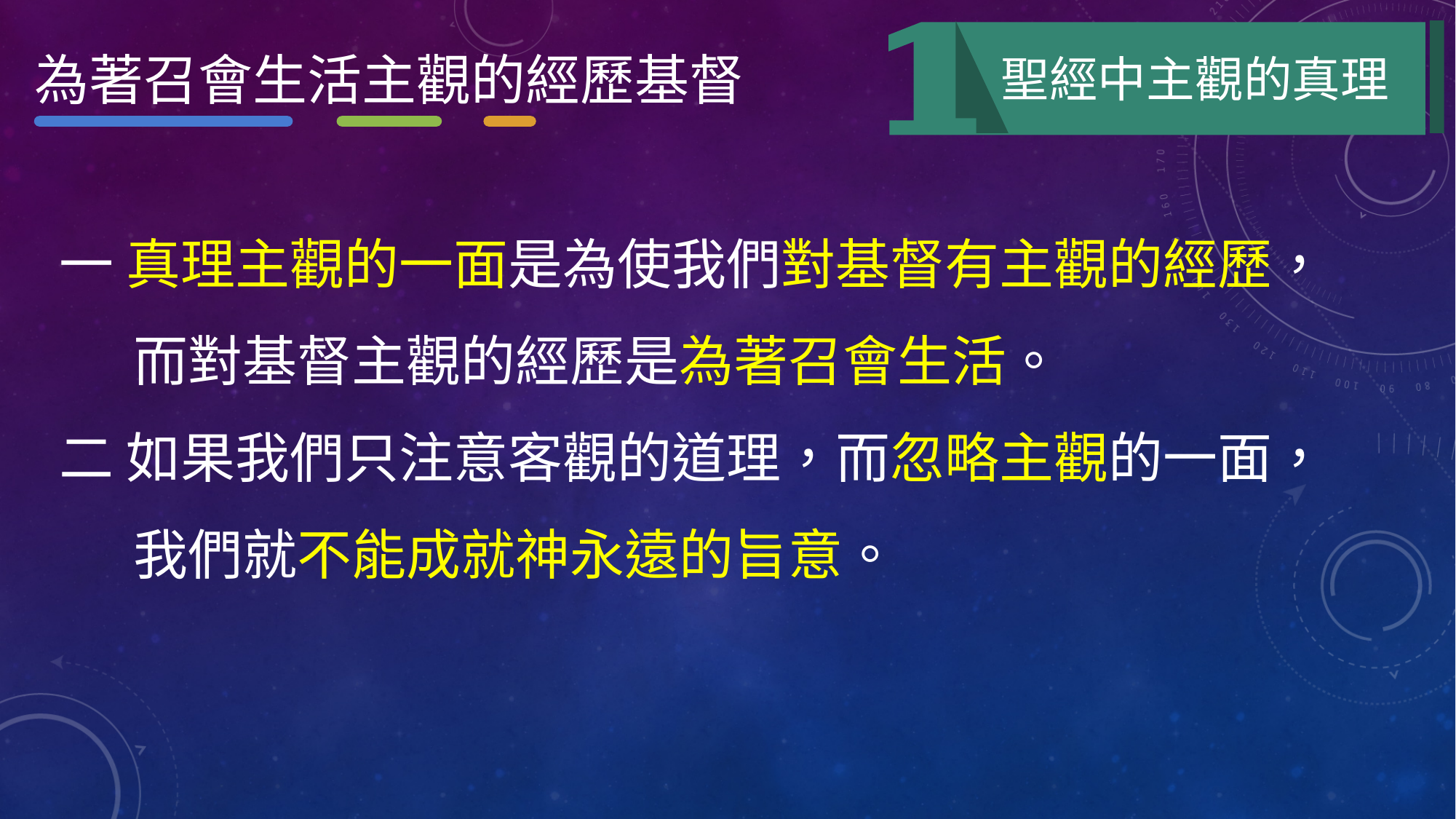

為著召會生活主觀的經歷基督
聖經中主觀的真理

一 真理主觀的一面是為使我們對基督有主觀的經歷，
     而對基督主觀的經歷是為著召會生活。
二 如果我們只注意客觀的道理，而忽略主觀的一面，
     我們就不能成就神永遠的旨意。